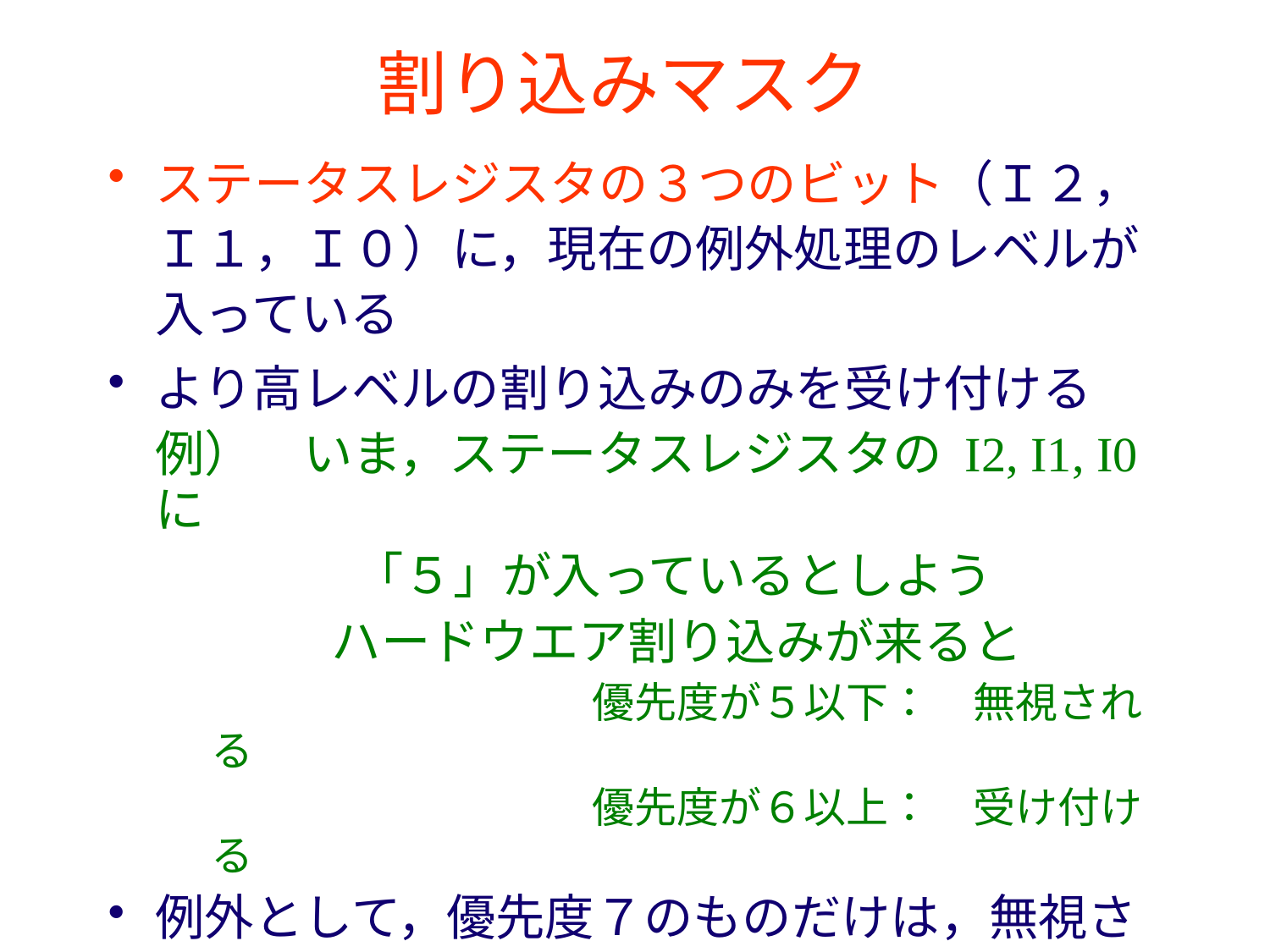

# 割り込みマスク
ステータスレジスタの３つのビット（Ｉ２，Ｉ１，Ｉ０）に，現在の例外処理のレベルが入っている
より高レベルの割り込みのみを受け付ける
	例）　いま，ステータスレジスタの I2, I1, I0 に
　　　　　「５」が入っているとしよう
		　ハードウエア割り込みが来ると
		　　　　　　優先度が５以下：　無視される
		　　　　　　優先度が６以上：　受け付ける
例外として，優先度７のものだけは，無視されることはない
→　I2, I1, I0 に「７」が入っていても，「６」が入っているのと同じ